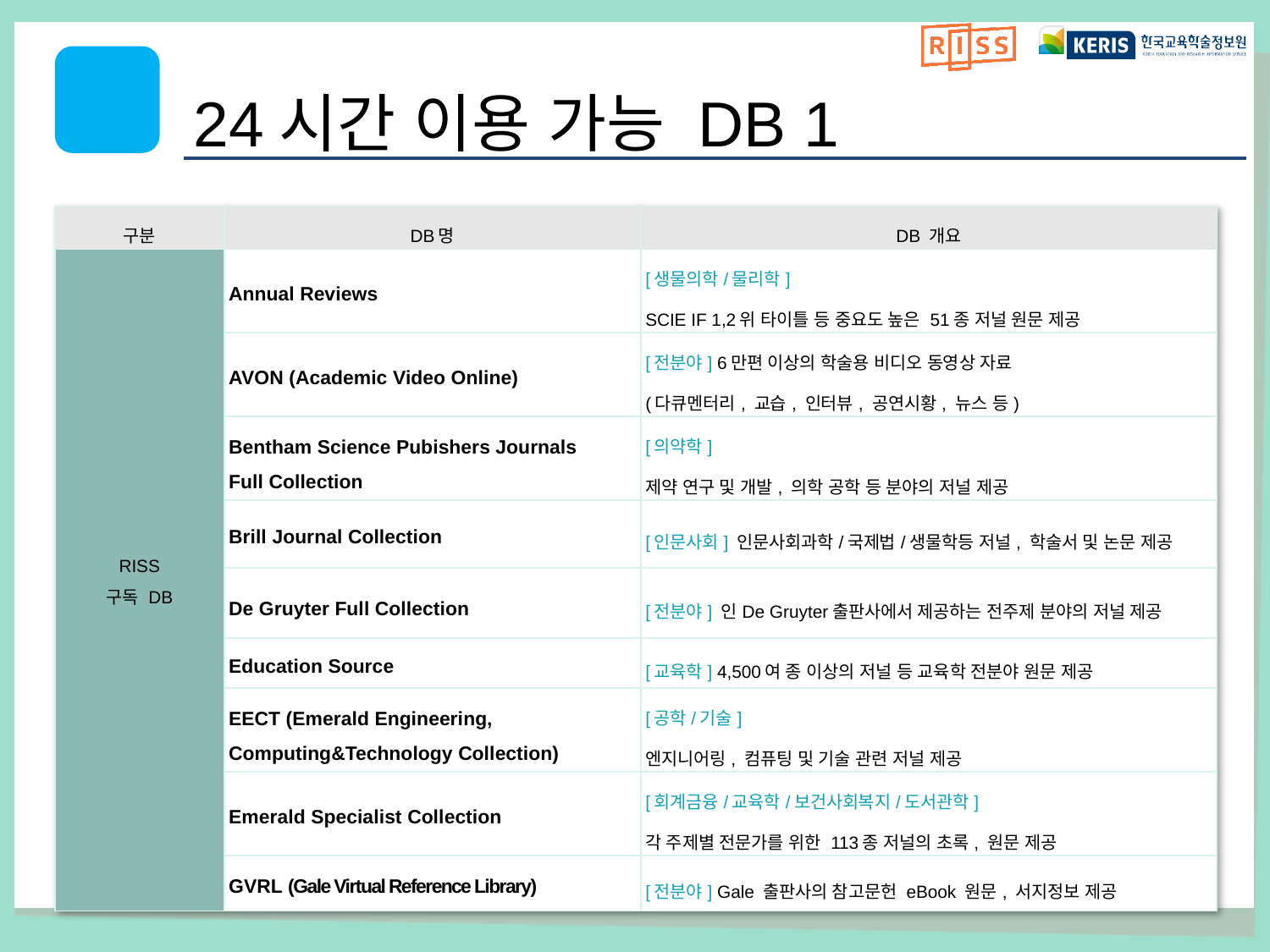

# 24시간 이용 가능 DB 1
| 구분 | DB명 | DB 개요 |
| --- | --- | --- |
| RISS 구독 DB | Annual Reviews | [생물의학/물리학] SCIE IF 1,2위 타이틀 등 중요도 높은 51종 저널 원문 제공 |
|  | AVON (Academic Video Online) | [전분야] 6만편 이상의 학술용 비디오 동영상 자료 (다큐멘터리, 교습, 인터뷰, 공연시황, 뉴스 등) |
|  | Bentham Science Pubishers Journals Full Collection | [의약학] 제약 연구 및 개발, 의학 공학 등 분야의 저널 제공 |
|  | Brill Journal Collection | [인문사회] 인문사회과학/국제법/생물학등 저널, 학술서 및 논문 제공 |
|  | De Gruyter Full Collection | [전분야] 인De Gruyter출판사에서 제공하는 전주제 분야의 저널 제공 |
|  | Education Source | [교육학] 4,500여 종 이상의 저널 등 교육학 전분야 원문 제공 |
|  | EECT (Emerald Engineering, Computing&Technology Collection) | [공학/기술] 엔지니어링, 컴퓨팅 및 기술 관련 저널 제공 |
|  | Emerald Specialist Collection | [회계금융/교육학/보건사회복지/도서관학] 각 주제별 전문가를 위한 113종 저널의 초록, 원문 제공 |
|  | GVRL (Gale Virtual Reference Library) | [전분야] Gale 출판사의 참고문헌 eBook 원문, 서지정보 제공 |